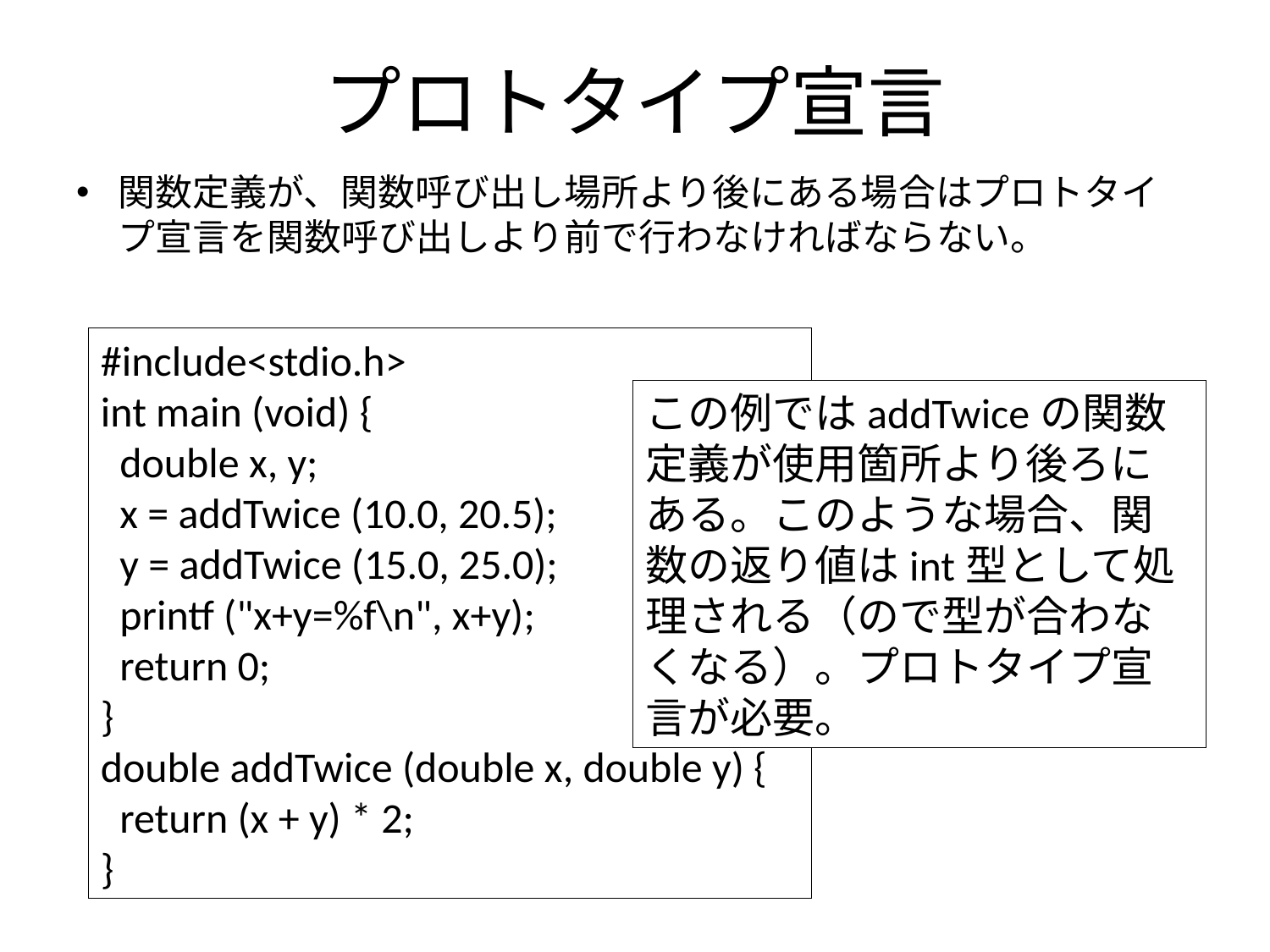

# プロトタイプ宣言
関数定義が、関数呼び出し場所より後にある場合はプロトタイプ宣言を関数呼び出しより前で行わなければならない。
#include<stdio.h>
int main (void) {
  double x, y;
  x = addTwice (10.0, 20.5);
  y = addTwice (15.0, 25.0);
  printf ("x+y=%f\n", x+y);
  return 0;
}
double addTwice (double x, double y) {
  return (x + y) * 2;
}
この例ではaddTwiceの関数定義が使用箇所より後ろにある。このような場合、関数の返り値はint型として処理される（ので型が合わなくなる）。プロトタイプ宣言が必要。